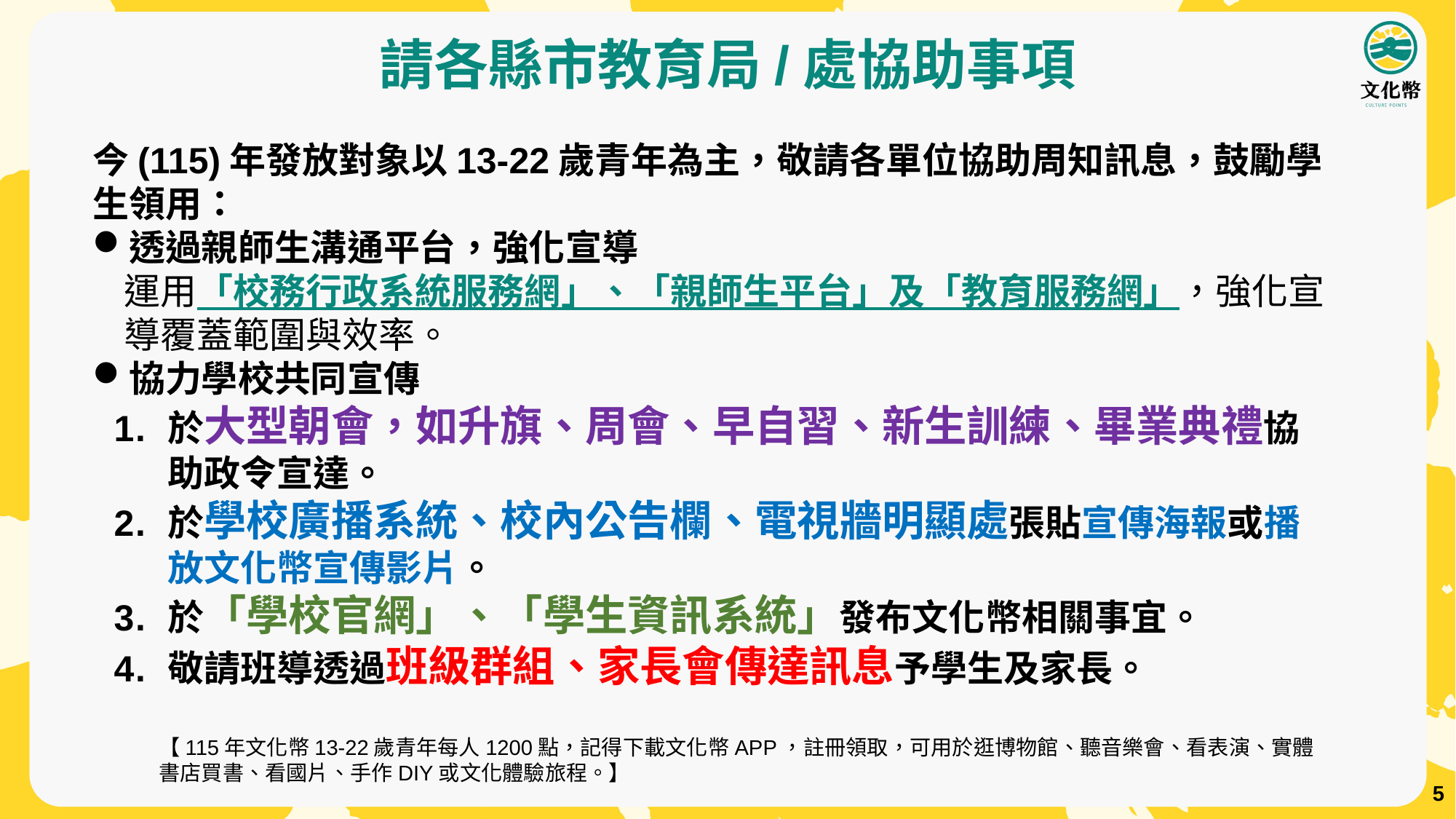

# 請各縣市教育局/處協助事項
今(115)年發放對象以13-22歲青年為主，敬請各單位協助周知訊息，鼓勵學生領用：
透過親師生溝通平台，強化宣導
運用「校務行政系統服務網」、「親師生平台」及「教育服務網」，強化宣導覆蓋範圍與效率。
協力學校共同宣傳
於大型朝會，如升旗、周會、早自習、新生訓練、畢業典禮協助政令宣達。
於學校廣播系統、校內公告欄、電視牆明顯處張貼宣傳海報或播放文化幣宣傳影片。
於「學校官網」、「學生資訊系統」發布文化幣相關事宜。
敬請班導透過班級群組、家長會傳達訊息予學生及家長。
【115年文化幣13-22歲青年每人1200點，記得下載文化幣APP，註冊領取，可用於逛博物館、聽音樂會、看表演、實體書店買書、看國片、手作DIY或文化體驗旅程。】
5